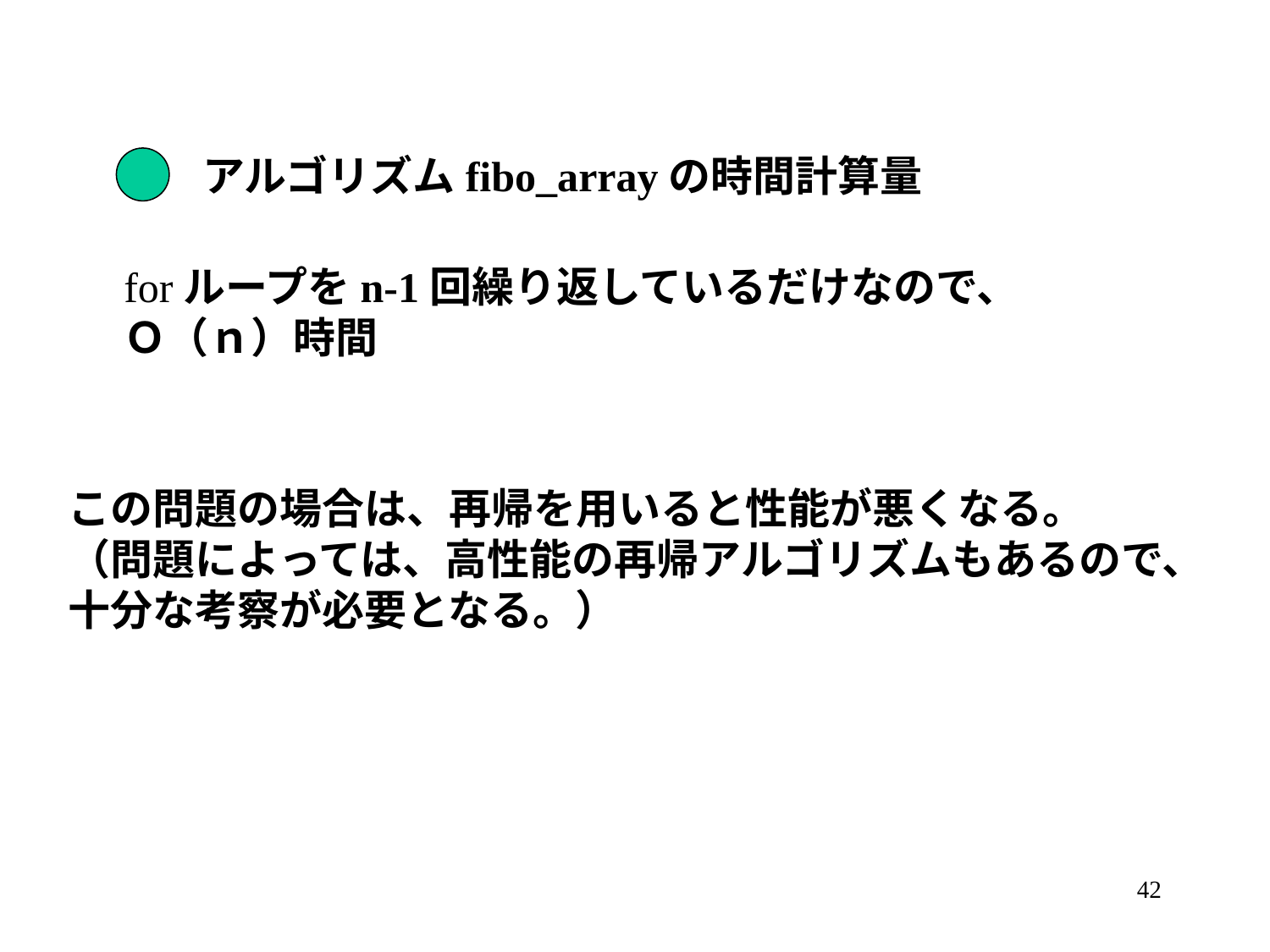

アルゴリズムfibo_arrayの時間計算量

forループをn-1回繰り返しているだけなので、
Ｏ（ｎ）時間
この問題の場合は、再帰を用いると性能が悪くなる。
（問題によっては、高性能の再帰アルゴリズムもあるので、
十分な考察が必要となる。）
42